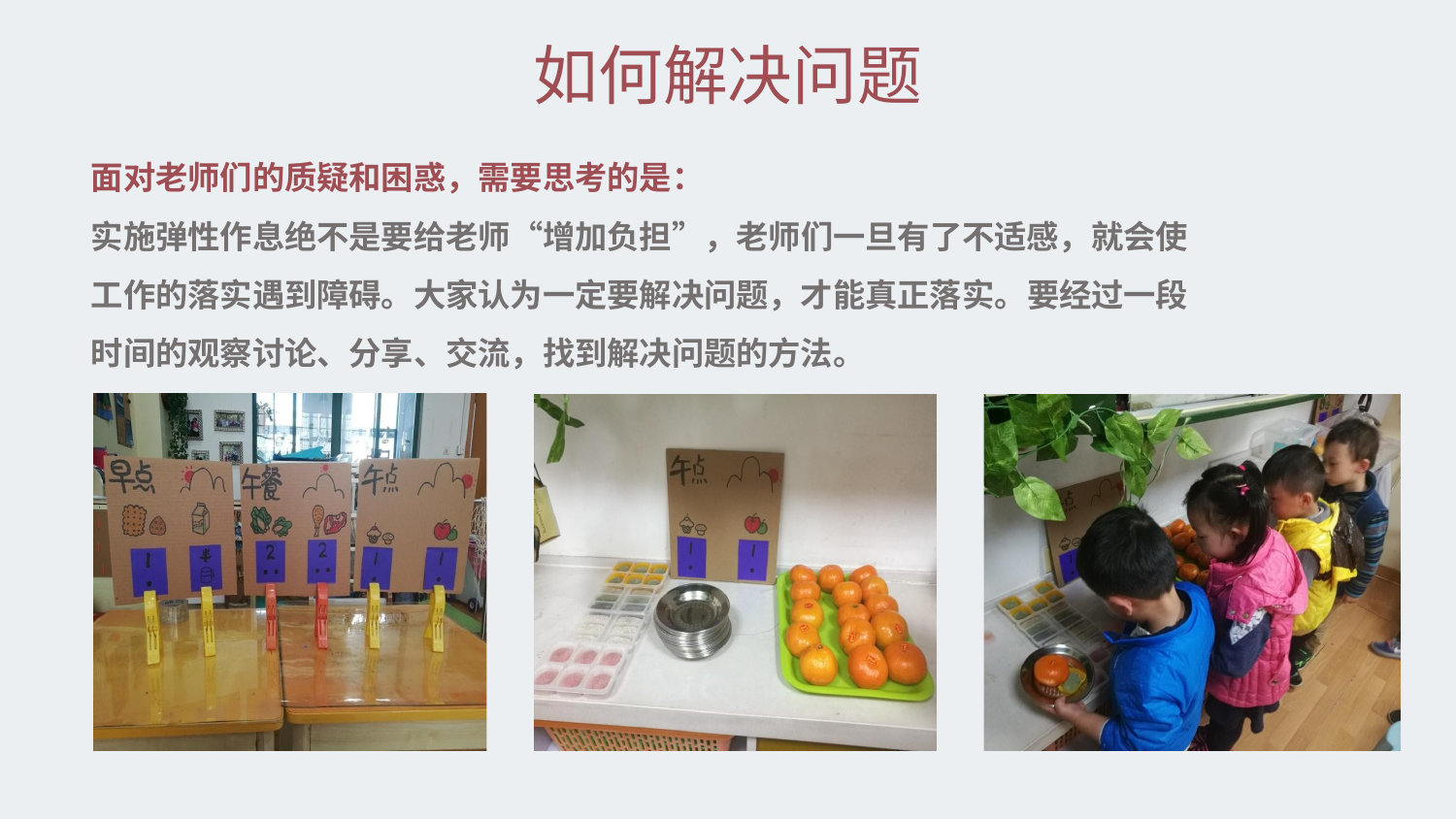

如何解决问题
面对老师们的质疑和困惑，需要思考的是：
实施弹性作息绝不是要给老师“增加负担”，老师们一旦有了不适感，就会使工作的落实遇到障碍。大家认为一定要解决问题，才能真正落实。要经过一段时间的观察讨论、分享、交流，找到解决问题的方法。